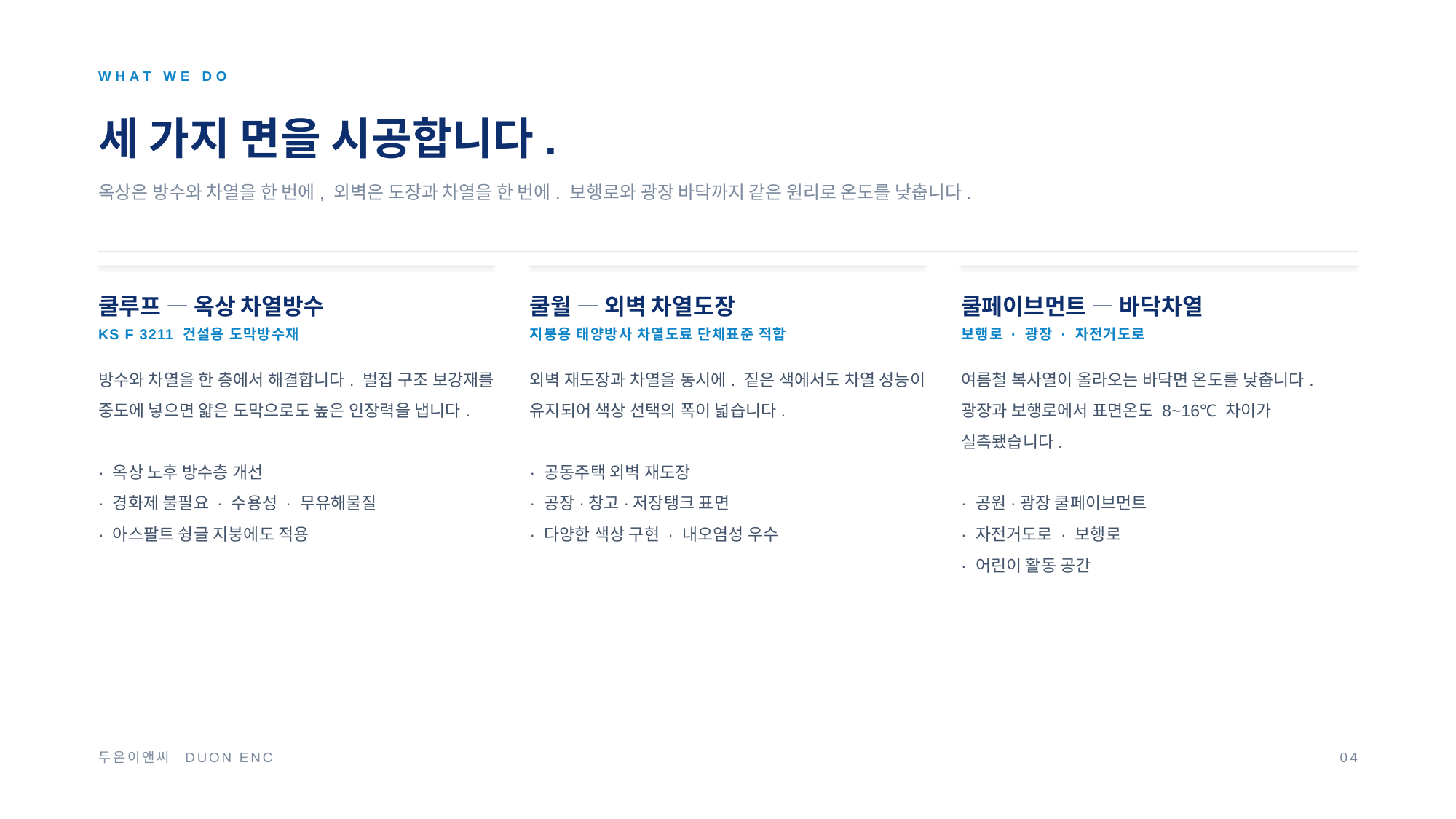

WHAT WE DO
세 가지 면을 시공합니다.
옥상은 방수와 차열을 한 번에, 외벽은 도장과 차열을 한 번에. 보행로와 광장 바닥까지 같은 원리로 온도를 낮춥니다.

쿨루프 — 옥상 차열방수
쿨월 — 외벽 차열도장
쿨페이브먼트 — 바닥차열
KS F 3211 건설용 도막방수재
지붕용 태양방사 차열도료 단체표준 적합
보행로 · 광장 · 자전거도로
방수와 차열을 한 층에서 해결합니다. 벌집 구조 보강재를 중도에 넣으면 얇은 도막으로도 높은 인장력을 냅니다.

· 옥상 노후 방수층 개선
· 경화제 불필요 · 수용성 · 무유해물질
· 아스팔트 슁글 지붕에도 적용
외벽 재도장과 차열을 동시에. 짙은 색에서도 차열 성능이 유지되어 색상 선택의 폭이 넓습니다.

· 공동주택 외벽 재도장
· 공장·창고·저장탱크 표면
· 다양한 색상 구현 · 내오염성 우수
여름철 복사열이 올라오는 바닥면 온도를 낮춥니다. 광장과 보행로에서 표면온도 8~16℃ 차이가 실측됐습니다.

· 공원·광장 쿨페이브먼트
· 자전거도로 · 보행로
· 어린이 활동 공간
두온이앤씨  DUON ENC
04